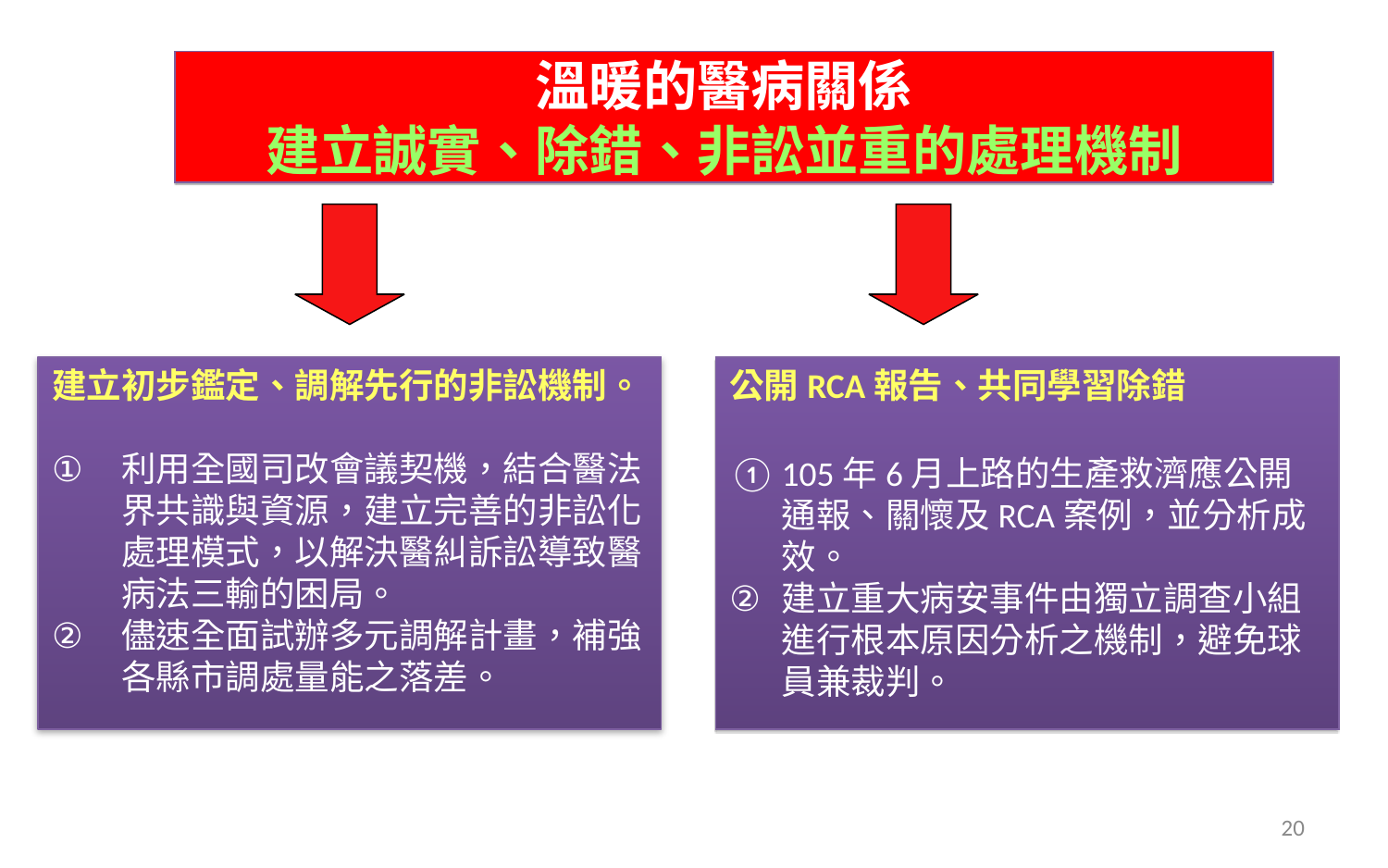

溫暖的醫病關係
建立誠實、除錯、非訟並重的處理機制

建立初步鑑定、調解先行的非訟機制。

利用全國司改會議契機，結合醫法界共識與資源，建立完善的非訟化處理模式，以解決醫糾訴訟導致醫病法三輸的困局。
儘速全面試辦多元調解計畫，補強各縣市調處量能之落差。

公開RCA報告、共同學習除錯

105年6月上路的生產救濟應公開通報、關懷及RCA案例，並分析成效。
建立重大病安事件由獨立調查小組進行根本原因分析之機制，避免球員兼裁判。
20